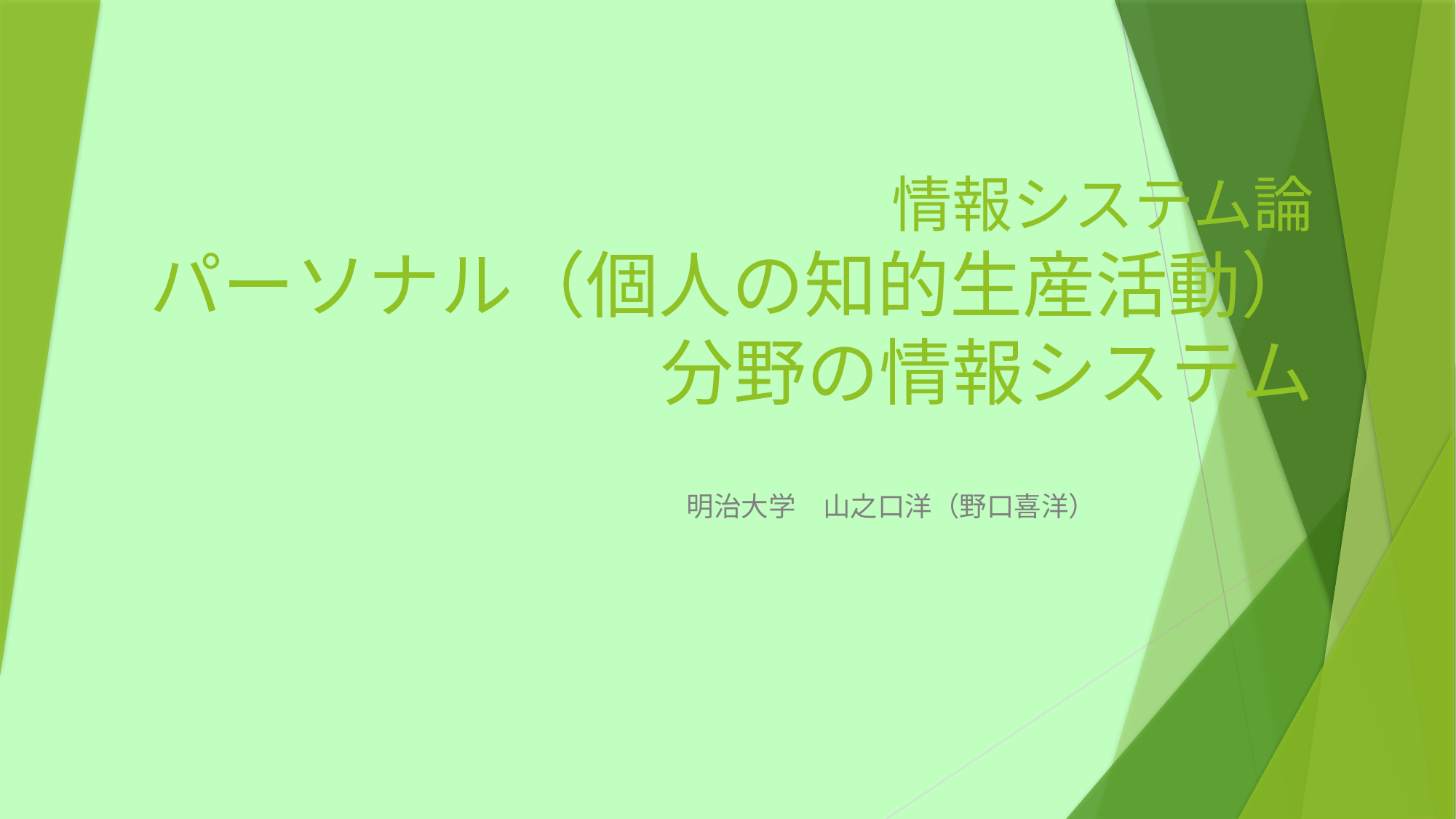

# 情報システム論 パーソナル（個人の知的生産活動）分野の情報システム
明治大学　山之口洋（野口喜洋）